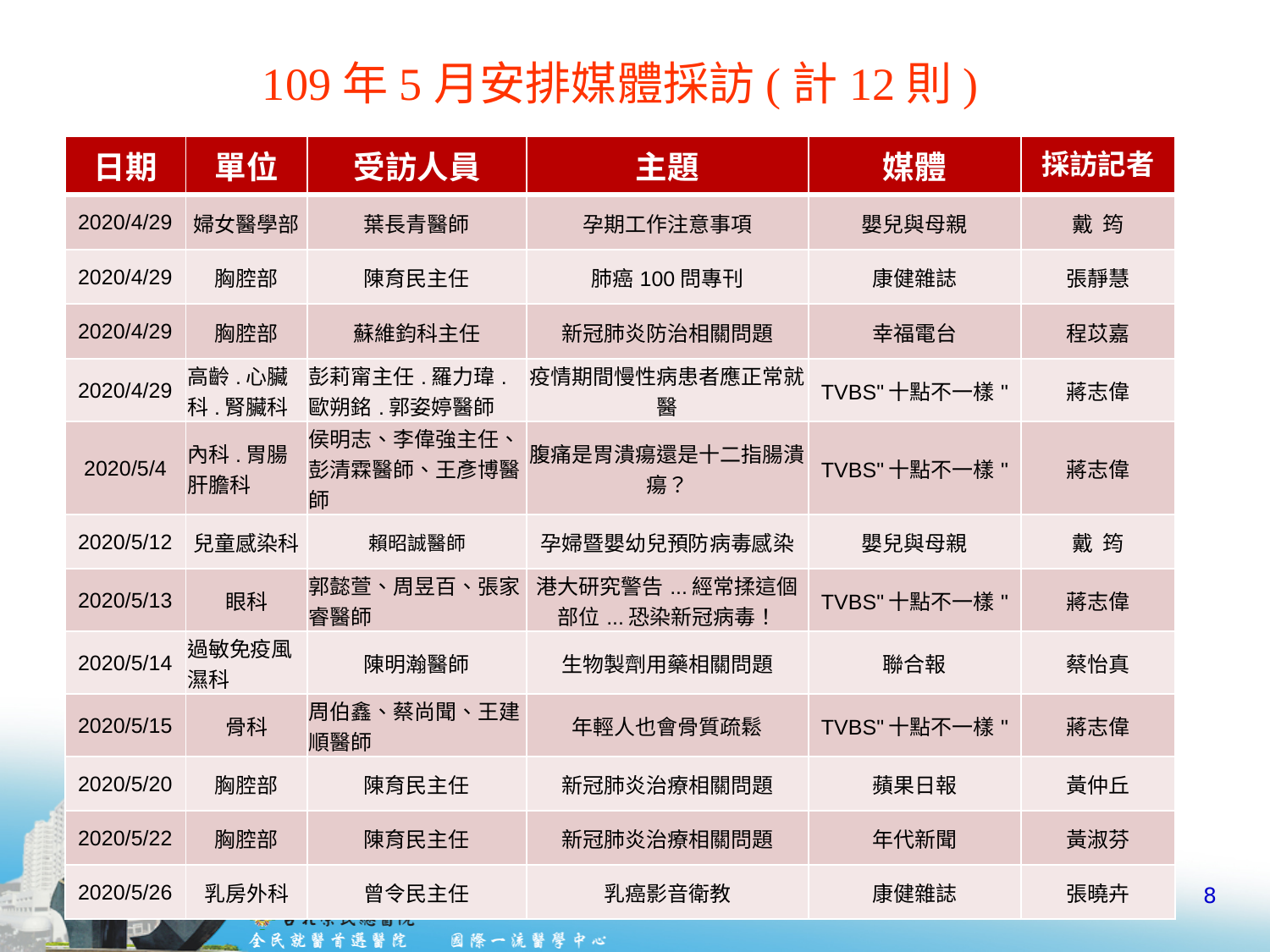

# 109年5月安排媒體採訪(計12則)
| 日期 | 單位 | 受訪人員 | 主題 | 媒體 | 採訪記者 |
| --- | --- | --- | --- | --- | --- |
| 2020/4/29 | 婦女醫學部 | 葉長青醫師 | 孕期工作注意事項 | 嬰兒與母親 | 戴 筠 |
| 2020/4/29 | 胸腔部 | 陳育民主任 | 肺癌100問專刊 | 康健雜誌 | 張靜慧 |
| 2020/4/29 | 胸腔部 | 蘇維鈞科主任 | 新冠肺炎防治相關問題 | 幸福電台 | 程苡嘉 |
| 2020/4/29 | 高齡.心臟科.腎臟科 | 彭莉甯主任.羅力瑋.歐朔銘.郭姿婷醫師 | 疫情期間慢性病患者應正常就醫 | TVBS"十點不一樣" | 蔣志偉 |
| 2020/5/4 | 內科.胃腸肝膽科 | 侯明志、李偉強主任、彭清霖醫師、王彥博醫師 | 腹痛是胃潰瘍還是十二指腸潰瘍？ | TVBS"十點不一樣" | 蔣志偉 |
| 2020/5/12 | 兒童感染科 | 賴昭誠醫師 | 孕婦暨嬰幼兒預防病毒感染 | 嬰兒與母親 | 戴 筠 |
| 2020/5/13 | 眼科 | 郭懿萱、周昱百、張家睿醫師 | 港大研究警告...經常揉這個部位...恐染新冠病毒！ | TVBS"十點不一樣" | 蔣志偉 |
| 2020/5/14 | 過敏免疫風濕科 | 陳明瀚醫師 | 生物製劑用藥相關問題 | 聯合報 | 蔡怡真 |
| 2020/5/15 | 骨科 | 周伯鑫、蔡尚聞、王建順醫師 | 年輕人也會骨質疏鬆 | TVBS"十點不一樣" | 蔣志偉 |
| 2020/5/20 | 胸腔部 | 陳育民主任 | 新冠肺炎治療相關問題 | 蘋果日報 | 黃仲丘 |
| 2020/5/22 | 胸腔部 | 陳育民主任 | 新冠肺炎治療相關問題 | 年代新聞 | 黃淑芬 |
| 2020/5/26 | 乳房外科 | 曾令民主任 | 乳癌影音衛教 | 康健雜誌 | 張曉卉 |
8